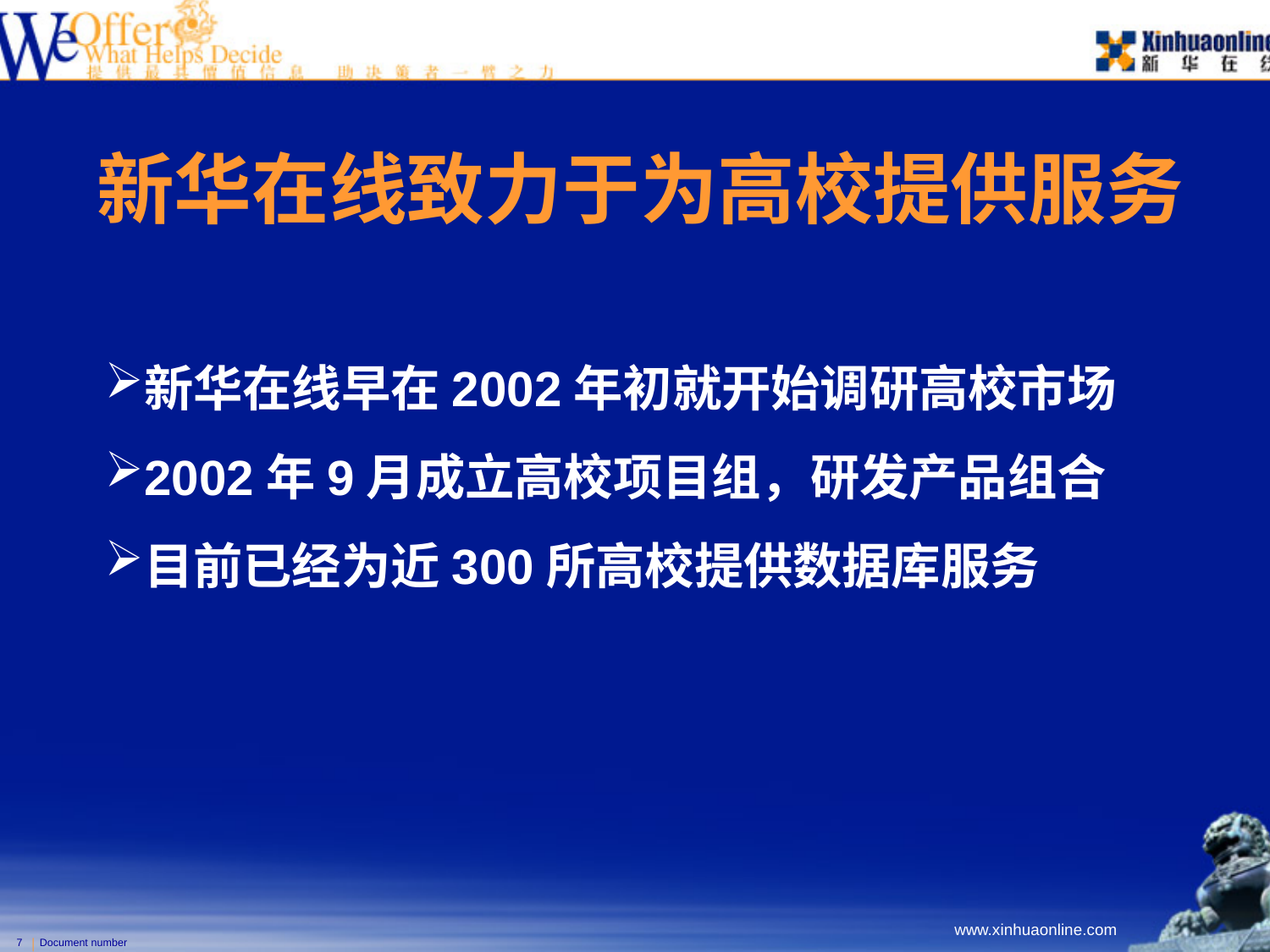

新华在线致力于为高校提供服务

新华在线早在2002年初就开始调研高校市场
2002年9月成立高校项目组，研发产品组合
目前已经为近300所高校提供数据库服务
Document number
7